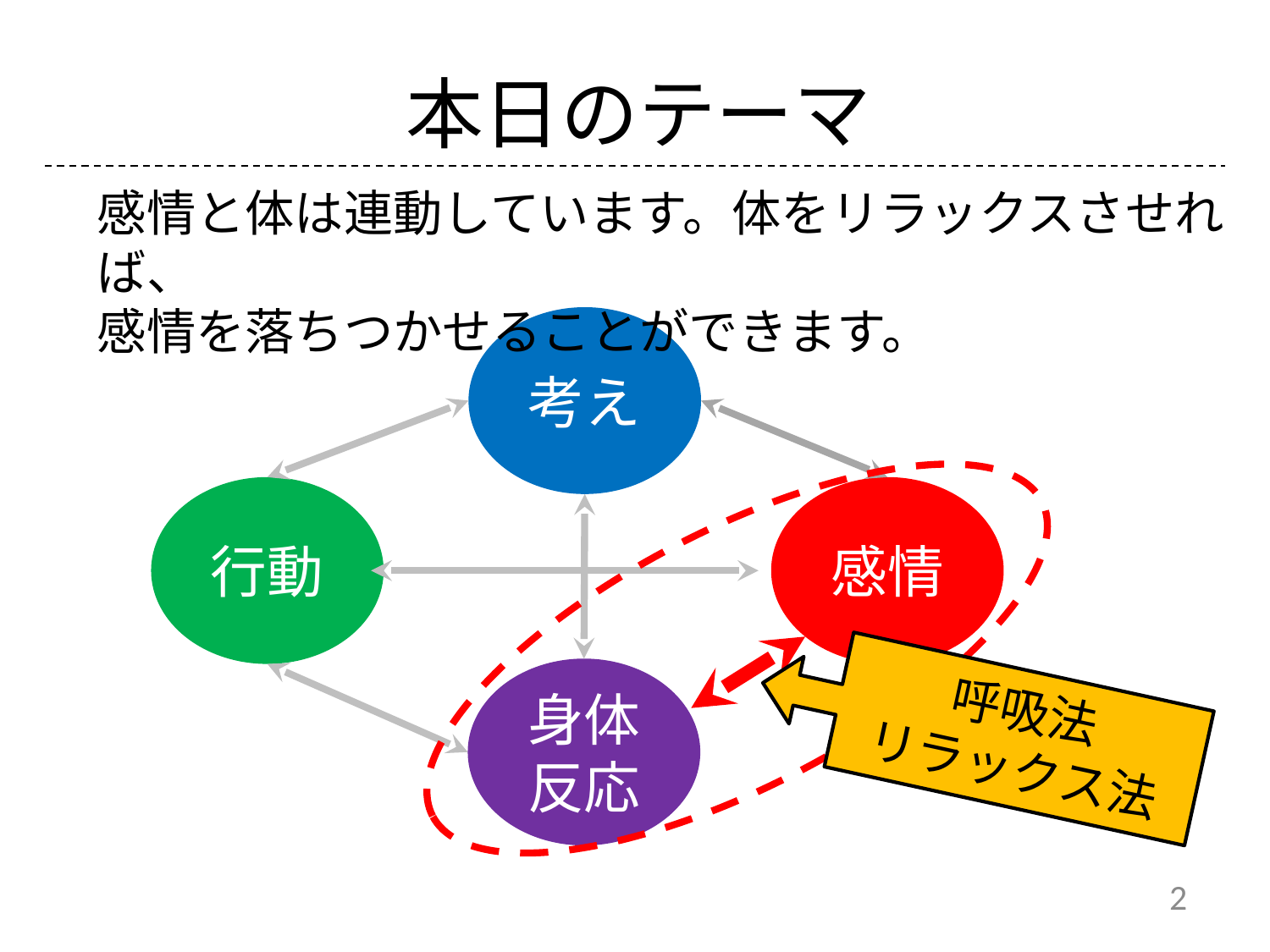

# 本日のテーマ
感情と体は連動しています。体をリラックスさせれば、
感情を落ちつかせることができます。
考え
行動
感情

身体反応
呼吸法
リラックス法
2